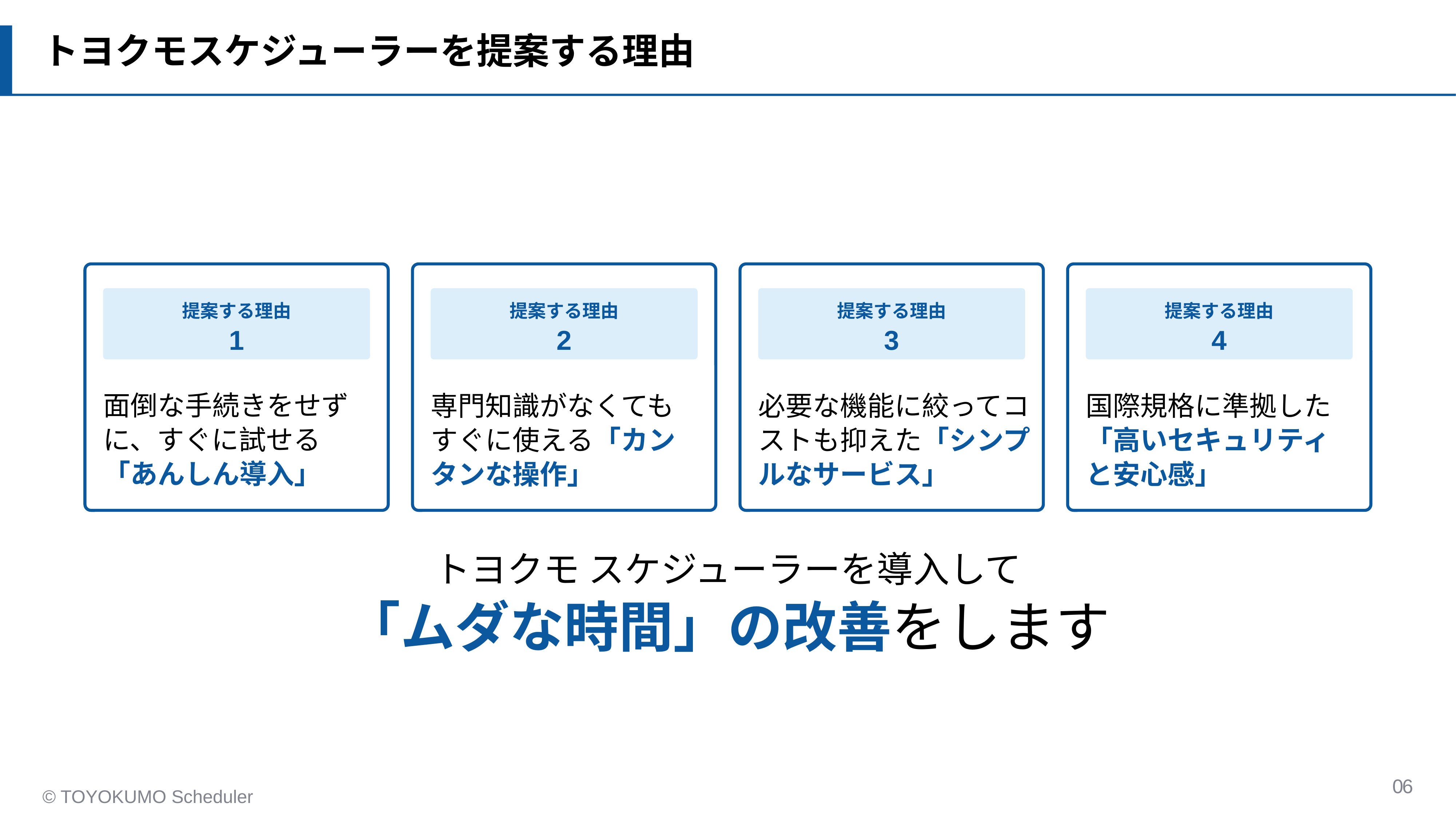

トヨクモスケジューラーを提案する理由

提案する理由
1
提案する理由
2
提案する理由
3
提案する理由
4
面倒な手続きをせずに、すぐに試せる「あんしん導入」
専門知識がなくてもすぐに使える「カンタンな操作」
必要な機能に絞ってコストも抑えた「シンプルなサービス」
国際規格に準拠した「高いセキュリティと安心感」

トヨクモ スケジューラーを導入して
「ムダな時間」の改善をします
06
© TOYOKUMO Scheduler